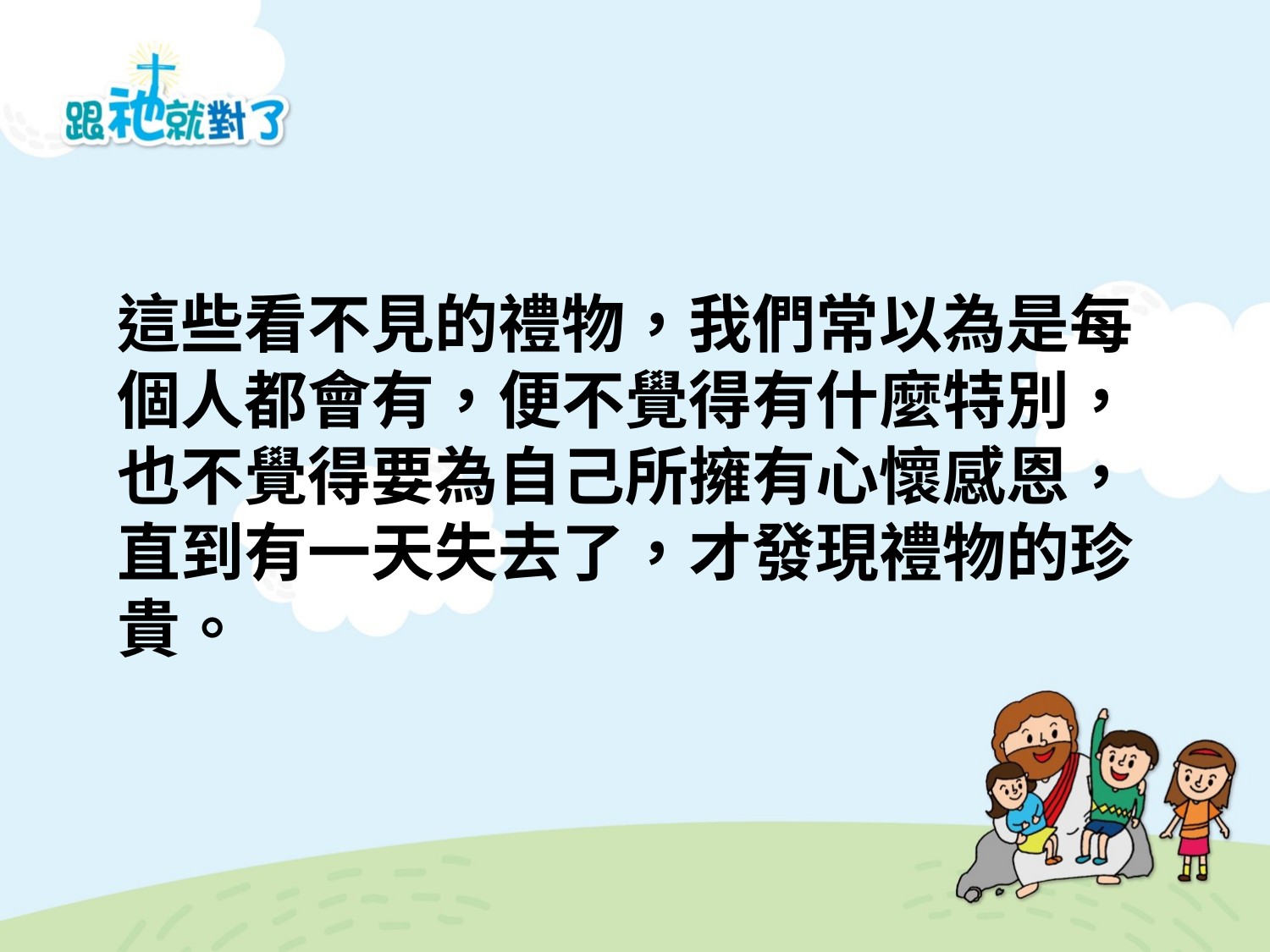

這些看不見的禮物，我們常以為是每個人都會有，便不覺得有什麼特別，也不覺得要為自己所擁有心懷感恩，直到有一天失去了，才發現禮物的珍貴。